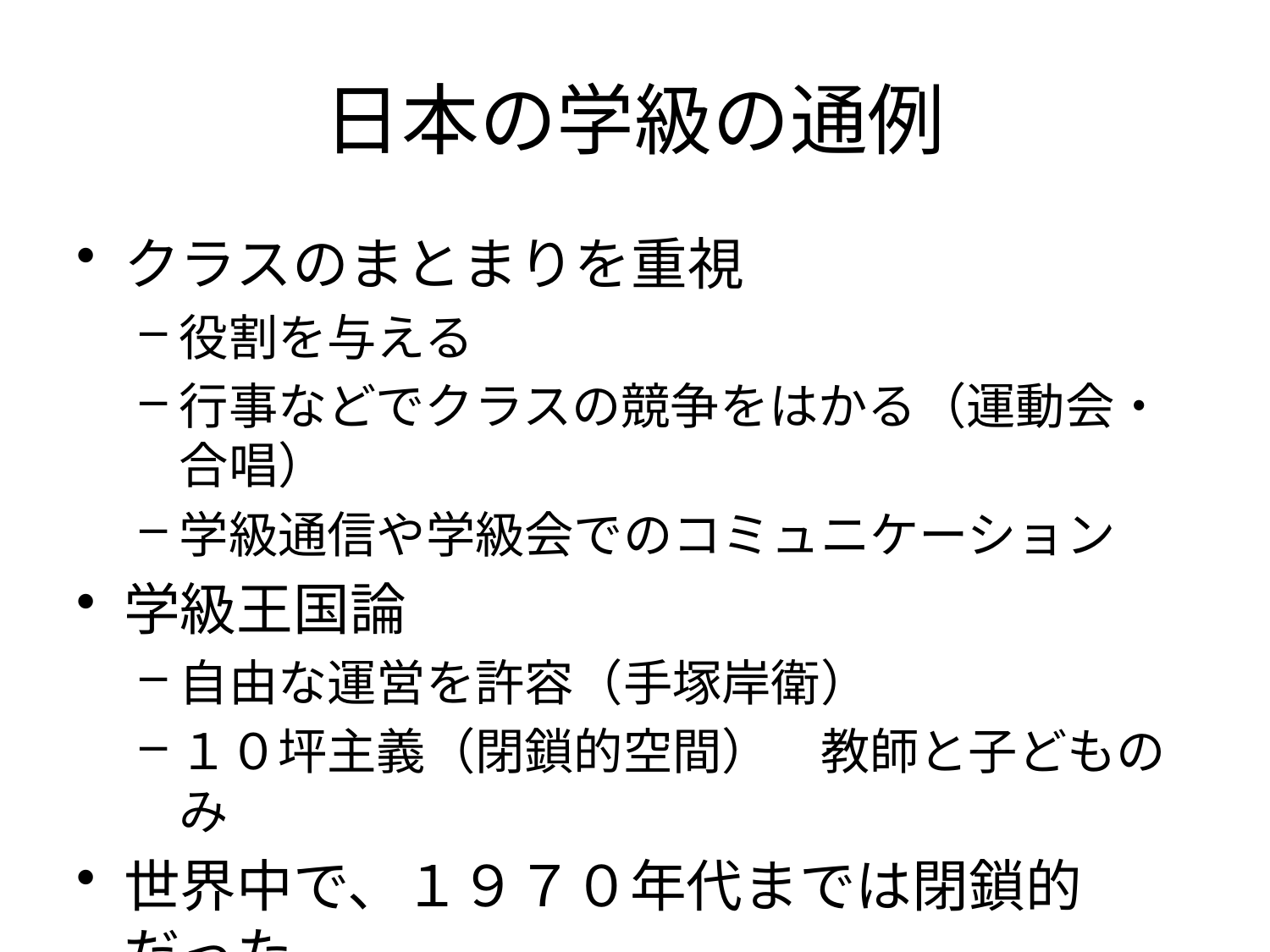

# 日本の学級の通例
クラスのまとまりを重視
役割を与える
行事などでクラスの競争をはかる（運動会・合唱）
学級通信や学級会でのコミュニケーション
学級王国論
自由な運営を許容（手塚岸衛）
１０坪主義（閉鎖的空間）　教師と子どものみ
世界中で、１９７０年代までは閉鎖的だった
ヨーロッパでは移民の増加が閉鎖性を打破